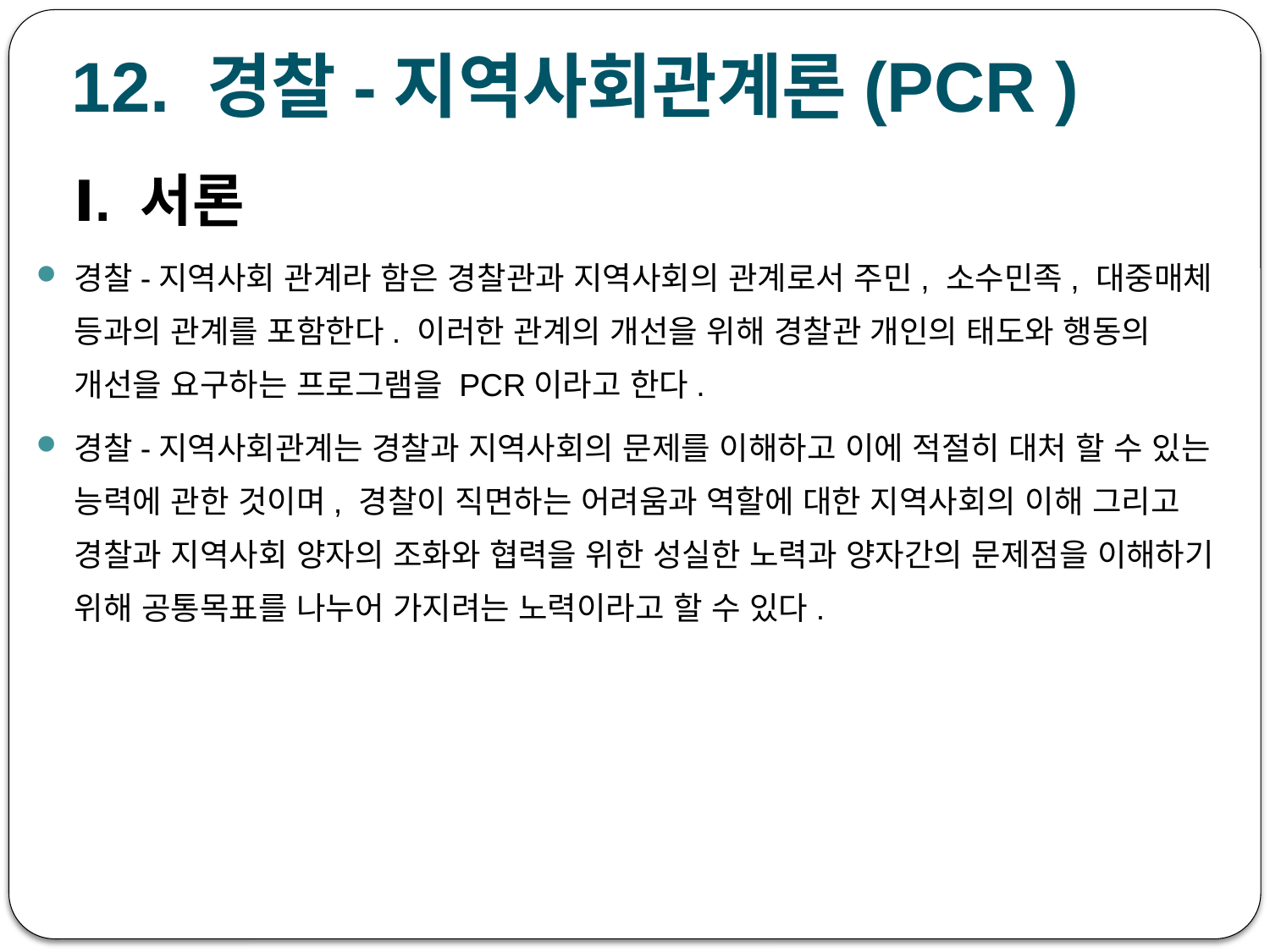

# 12. 경찰-지역사회관계론(PCR )
   Ⅰ. 서론
경찰-지역사회 관계라 함은 경찰관과 지역사회의 관계로서 주민, 소수민족, 대중매체 등과의 관계를 포함한다. 이러한 관계의 개선을 위해 경찰관 개인의 태도와 행동의 개선을 요구하는 프로그램을 PCR이라고 한다.
경찰-지역사회관계는 경찰과 지역사회의 문제를 이해하고 이에 적절히 대처 할 수 있는 능력에 관한 것이며, 경찰이 직면하는 어려움과 역할에 대한 지역사회의 이해 그리고 경찰과 지역사회 양자의 조화와 협력을 위한 성실한 노력과 양자간의 문제점을 이해하기 위해 공통목표를 나누어 가지려는 노력이라고 할 수 있다.